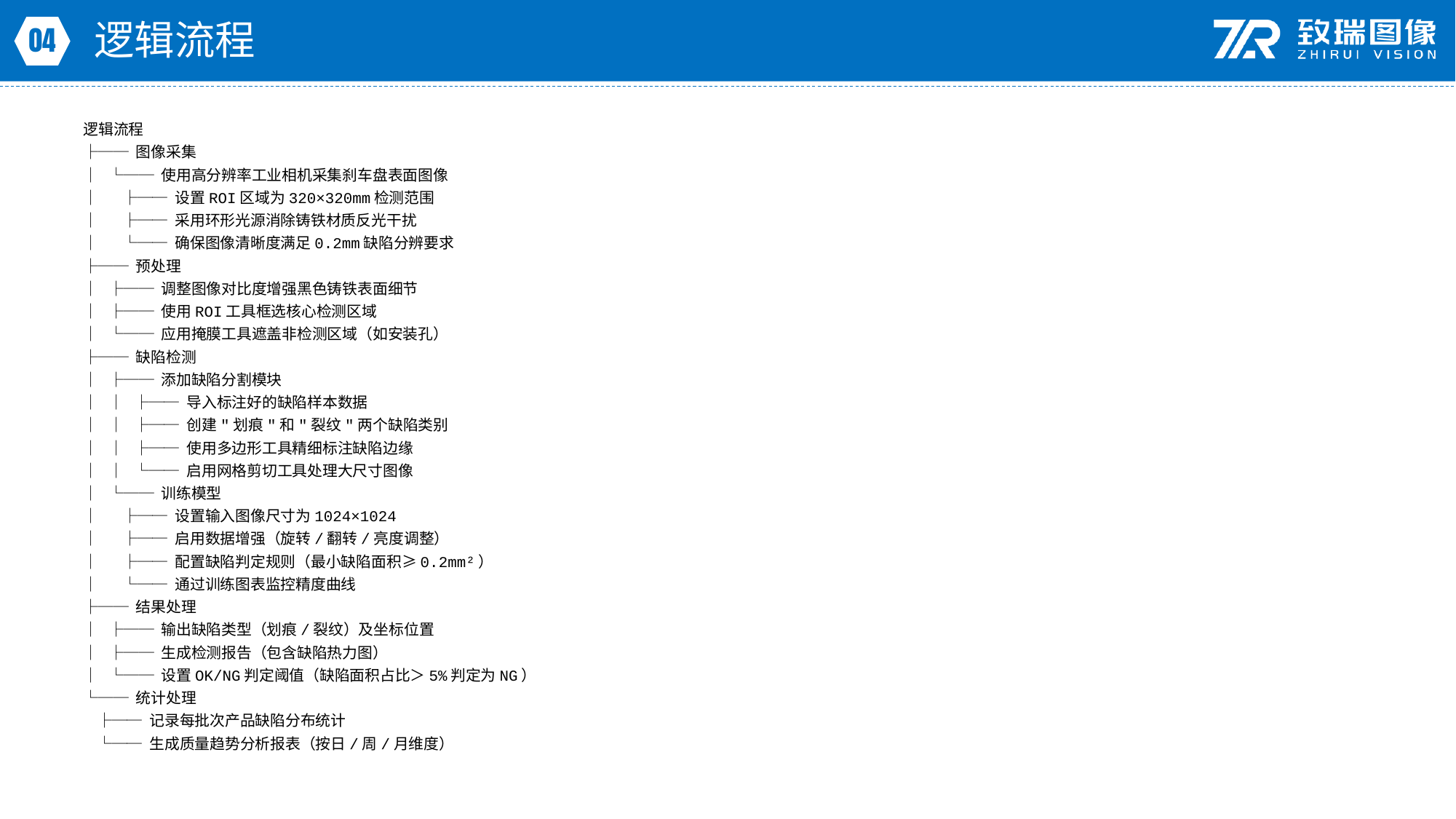

逻辑流程
04

逻辑流程
├── 图像采集
│   └── 使用高分辨率工业相机采集刹车盘表面图像
│       ├── 设置ROI区域为320×320mm检测范围
│       ├── 采用环形光源消除铸铁材质反光干扰
│       └── 确保图像清晰度满足0.2mm缺陷分辨要求
├── 预处理
│   ├── 调整图像对比度增强黑色铸铁表面细节
│   ├── 使用ROI工具框选核心检测区域
│   └── 应用掩膜工具遮盖非检测区域（如安装孔）
├── 缺陷检测
│   ├── 添加缺陷分割模块
│   │   ├── 导入标注好的缺陷样本数据
│   │   ├── 创建"划痕"和"裂纹"两个缺陷类别
│   │   ├── 使用多边形工具精细标注缺陷边缘
│   │   └── 启用网格剪切工具处理大尺寸图像
│   └── 训练模型
│       ├── 设置输入图像尺寸为1024×1024
│       ├── 启用数据增强（旋转/翻转/亮度调整）
│       ├── 配置缺陷判定规则（最小缺陷面积≥0.2mm²）
│       └── 通过训练图表监控精度曲线
├── 结果处理
│   ├── 输出缺陷类型（划痕/裂纹）及坐标位置
│   ├── 生成检测报告（包含缺陷热力图）
│   └── 设置OK/NG判定阈值（缺陷面积占比＞5%判定为NG）
└── 统计处理
    ├── 记录每批次产品缺陷分布统计
    └── 生成质量趋势分析报表（按日/周/月维度）